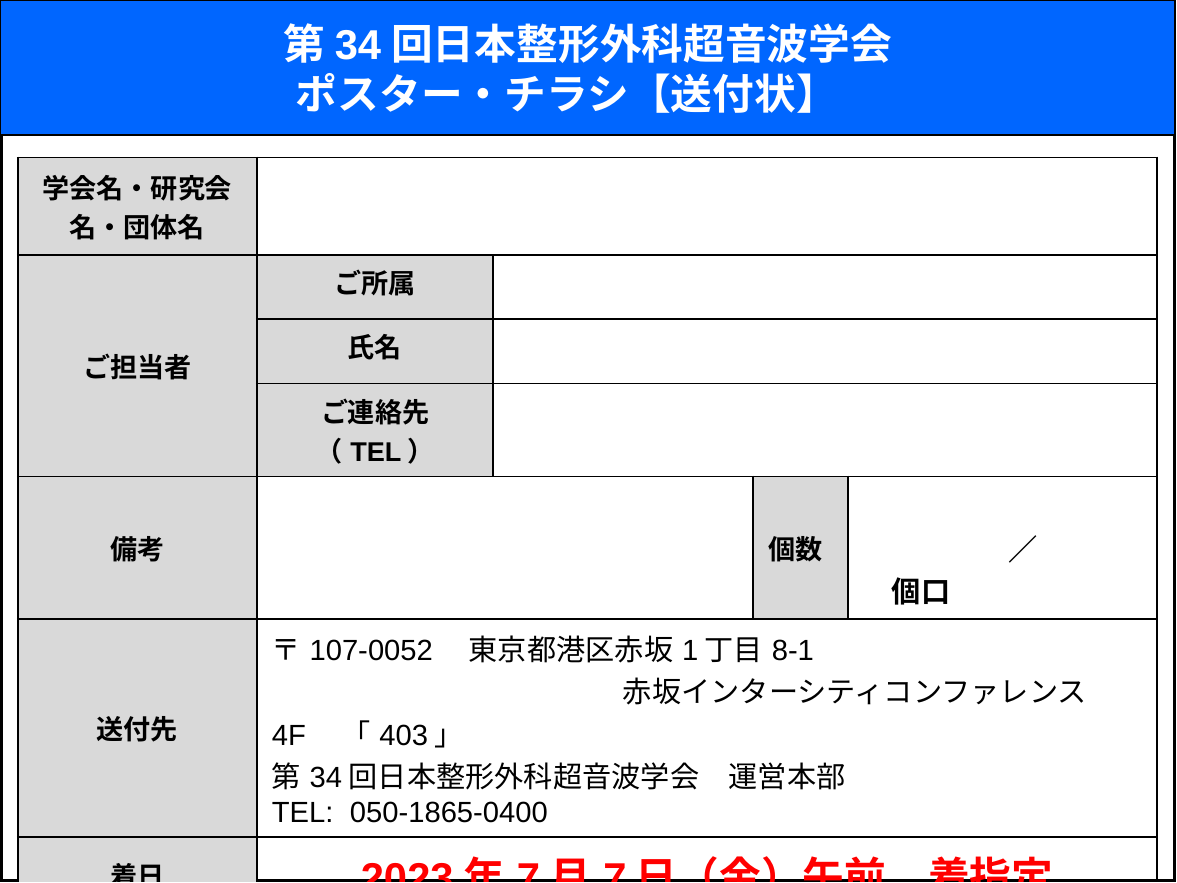

第34回日本整形外科超音波学会
ポスター・チラシ【送付状】
| 学会名・研究会名・団体名 |  |  |  |  |
| --- | --- | --- | --- | --- |
| ご担当者 | ご所属 |  |  |  |
|  | 氏名 |  |  |  |
|  | ご連絡先（TEL） |  |  |  |
| 備考 |  |  | 個数 | ／　　　　個口 |
| 送付先 | 〒107-0052　東京都港区赤坂1丁目8-1 　　　　　　　　　　　　赤坂インターシティコンファレンス 4F　「403」 第34回日本整形外科超音波学会　運営本部 TEL: 050-1865-0400 |  |  |  |
| 着日 | 2023年7月7日（金）午前　着指定 |  |  |  |
| ※必要事項を全てご記入の上、必ず荷物側面の見えやすい場所に全ての荷物に貼付してください。 ※本送付状はカラーで印刷をお願いします。 |  |  |  |  |